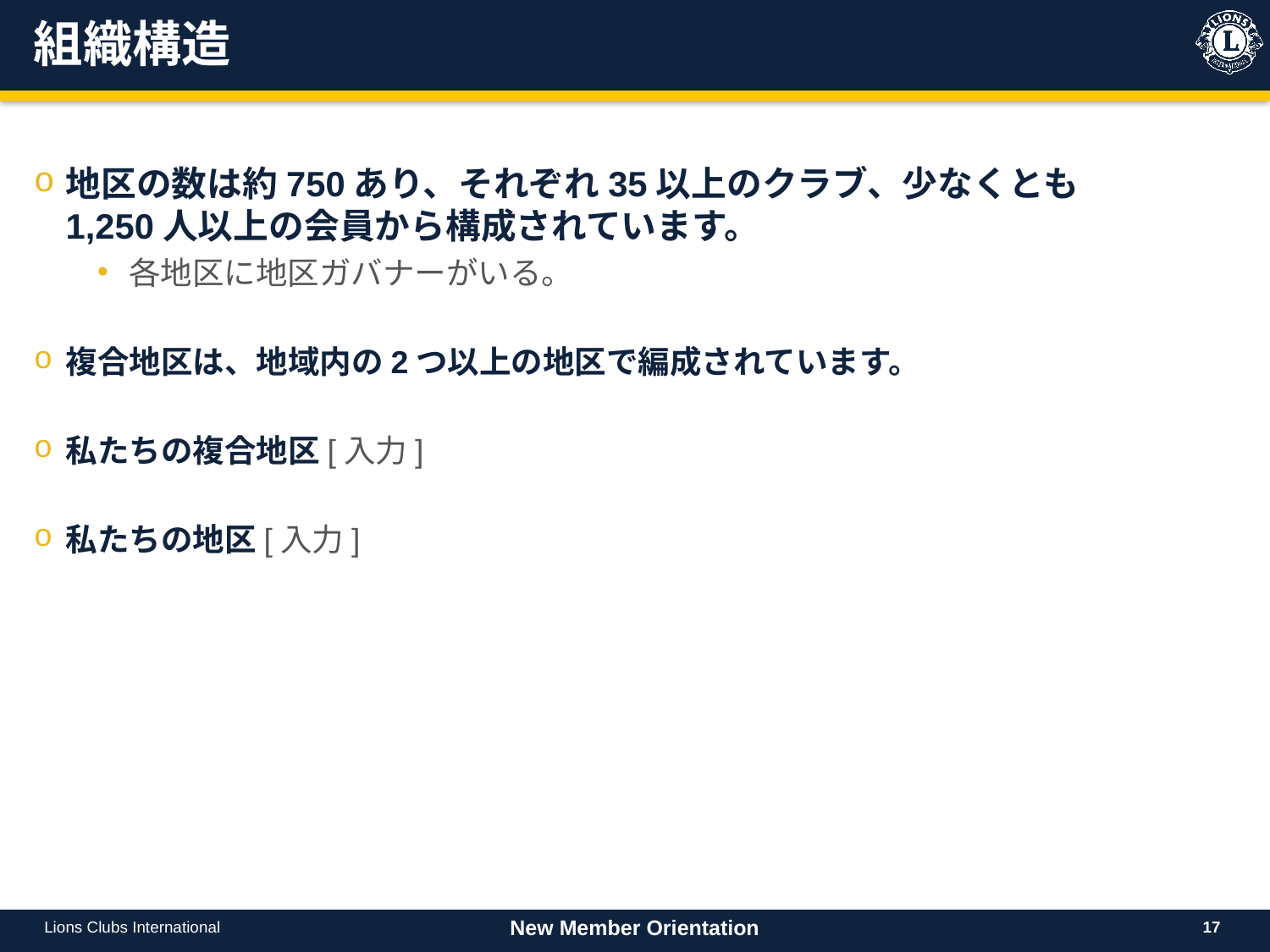

# 組織構造
地区の数は約750あり、それぞれ35以上のクラブ、少なくとも1,250人以上の会員から構成されています。
各地区に地区ガバナーがいる。

複合地区は、地域内の2つ以上の地区で編成されています。

私たちの複合地区[入力]

私たちの地区[入力]